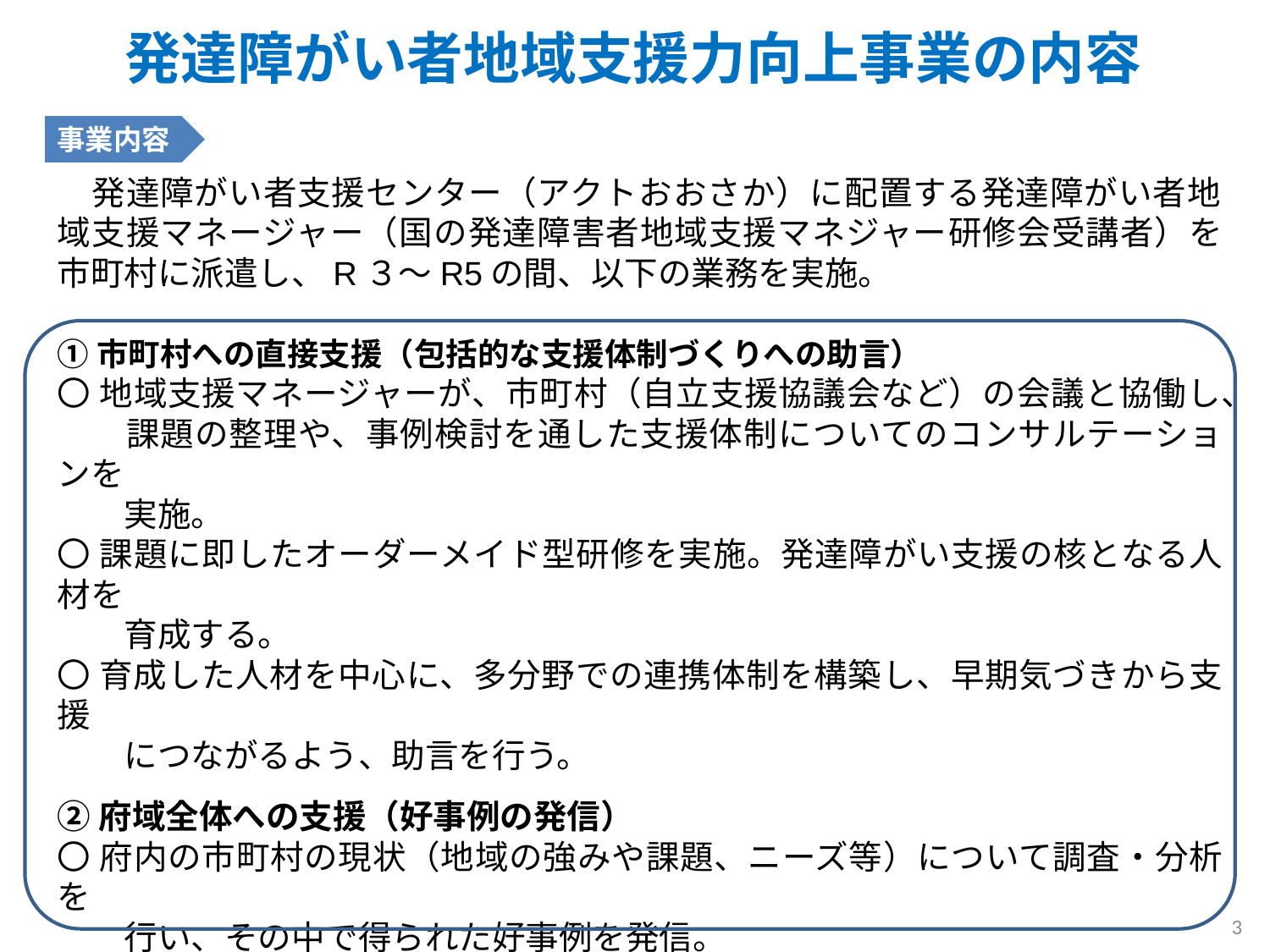

発達障がい者地域支援力向上事業の内容
事業内容
　発達障がい者支援センター（アクトおおさか）に配置する発達障がい者地域支援マネージャー（国の発達障害者地域支援マネジャー研修会受講者）を市町村に派遣し、R３～R5の間、以下の業務を実施。

①市町村への直接支援（包括的な支援体制づくりへの助言）
〇 地域支援マネージャーが、市町村（自立支援協議会など）の会議と協働し、
　　課題の整理や、事例検討を通した支援体制についてのコンサルテーションを
　　実施。
〇 課題に即したオーダーメイド型研修を実施。発達障がい支援の核となる人材を
　　育成する。
〇 育成した人材を中心に、多分野での連携体制を構築し、早期気づきから支援
　　につながるよう、助言を行う。

②府域全体への支援（好事例の発信）
〇 府内の市町村の現状（地域の強みや課題、ニーズ等）について調査・分析を
　　行い、その中で得られた好事例を発信。
〇 社会資源が限られており、全てを自前で賄うことが難しい市町村に対して、
　　近隣市町村の資源や府域の資源も活用した支援体制づくりについての
　　コンサルテーションを行う。

3